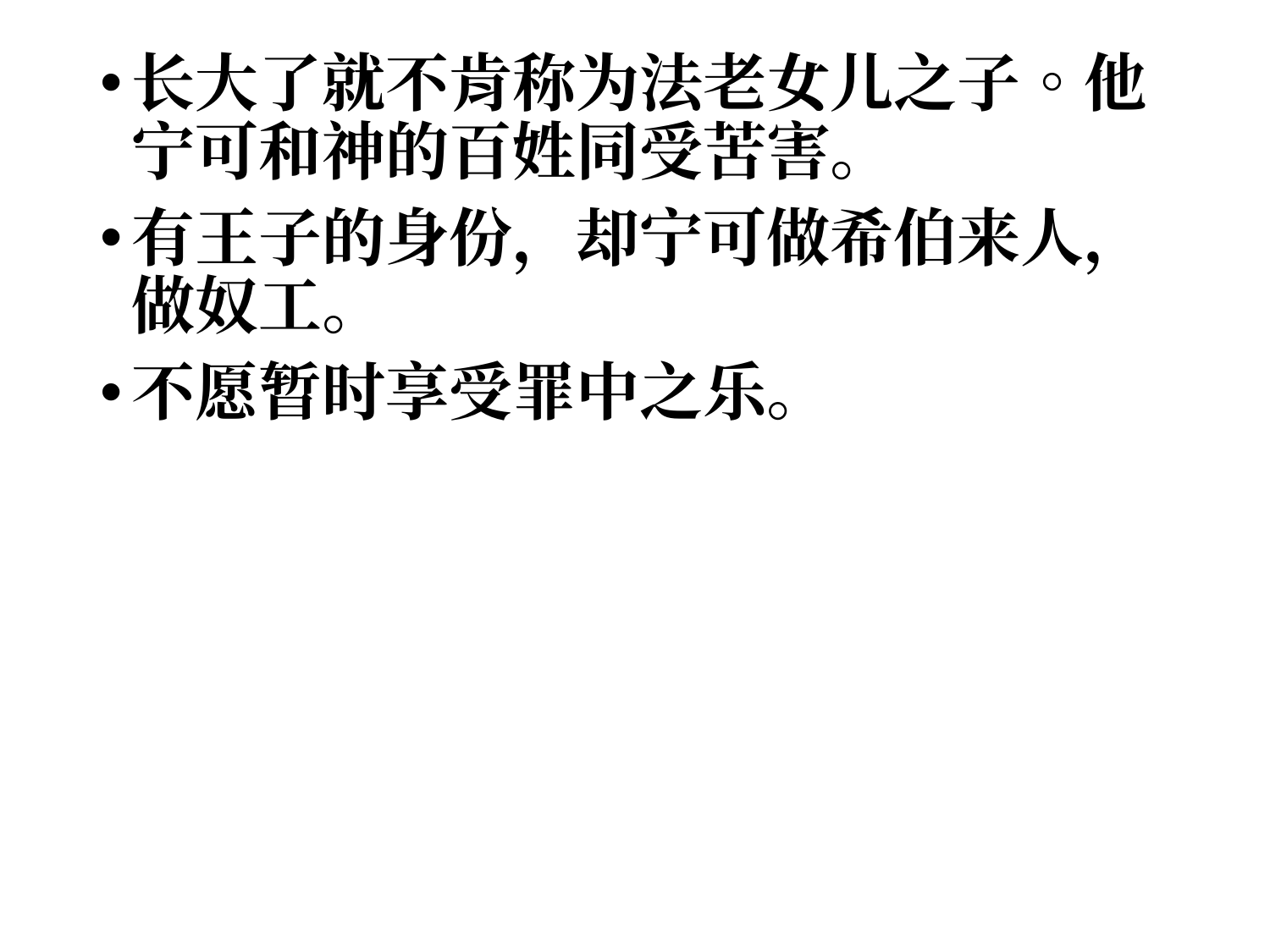

长大了就不肯称为法老女儿之子。他宁可和神的百姓同受苦害。
有王子的身份，却宁可做希伯来人，做奴工。
不愿暂时享受罪中之乐。